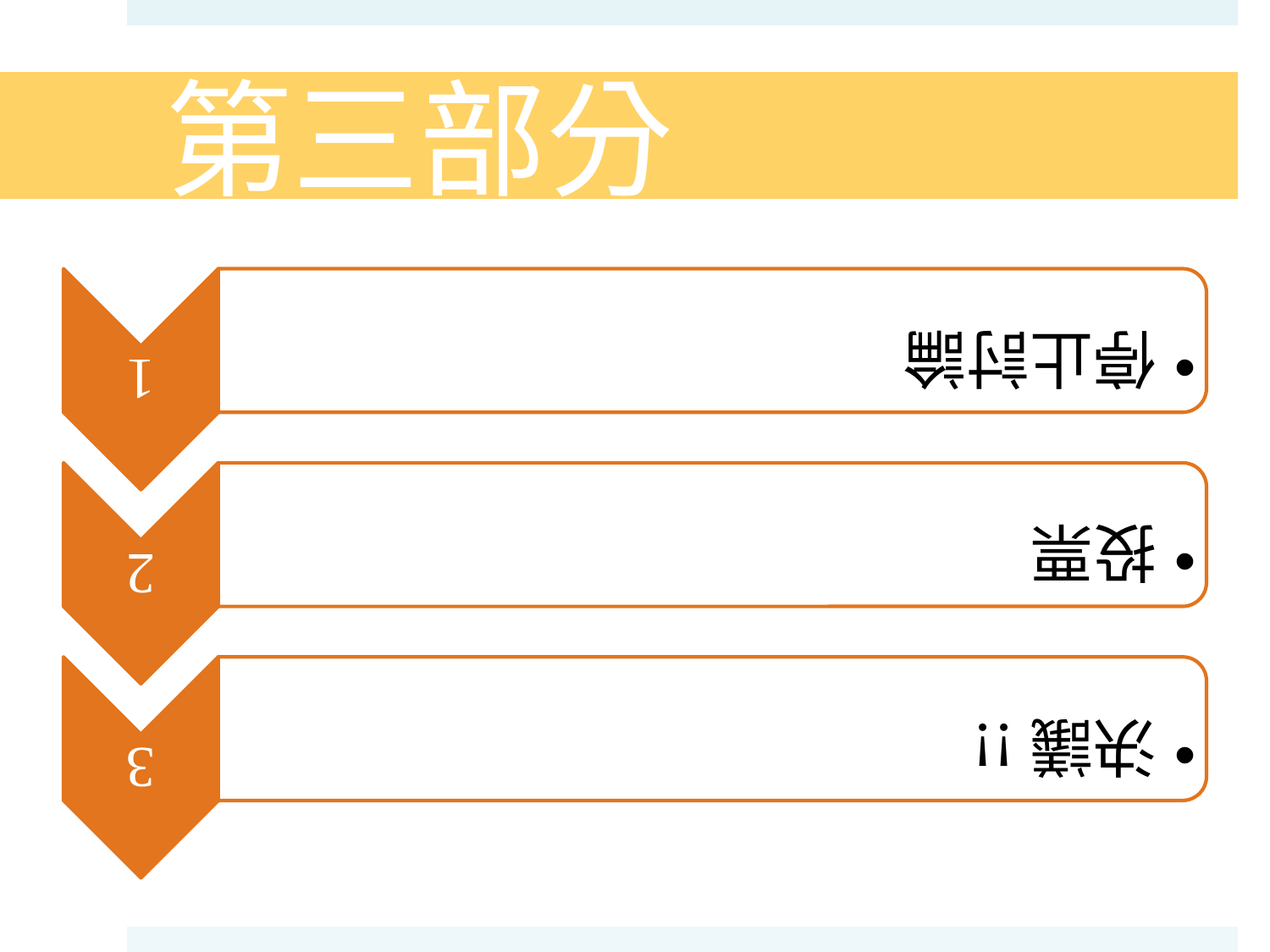

# 第三部分
1
停止討論
2
投票
3
決議!!